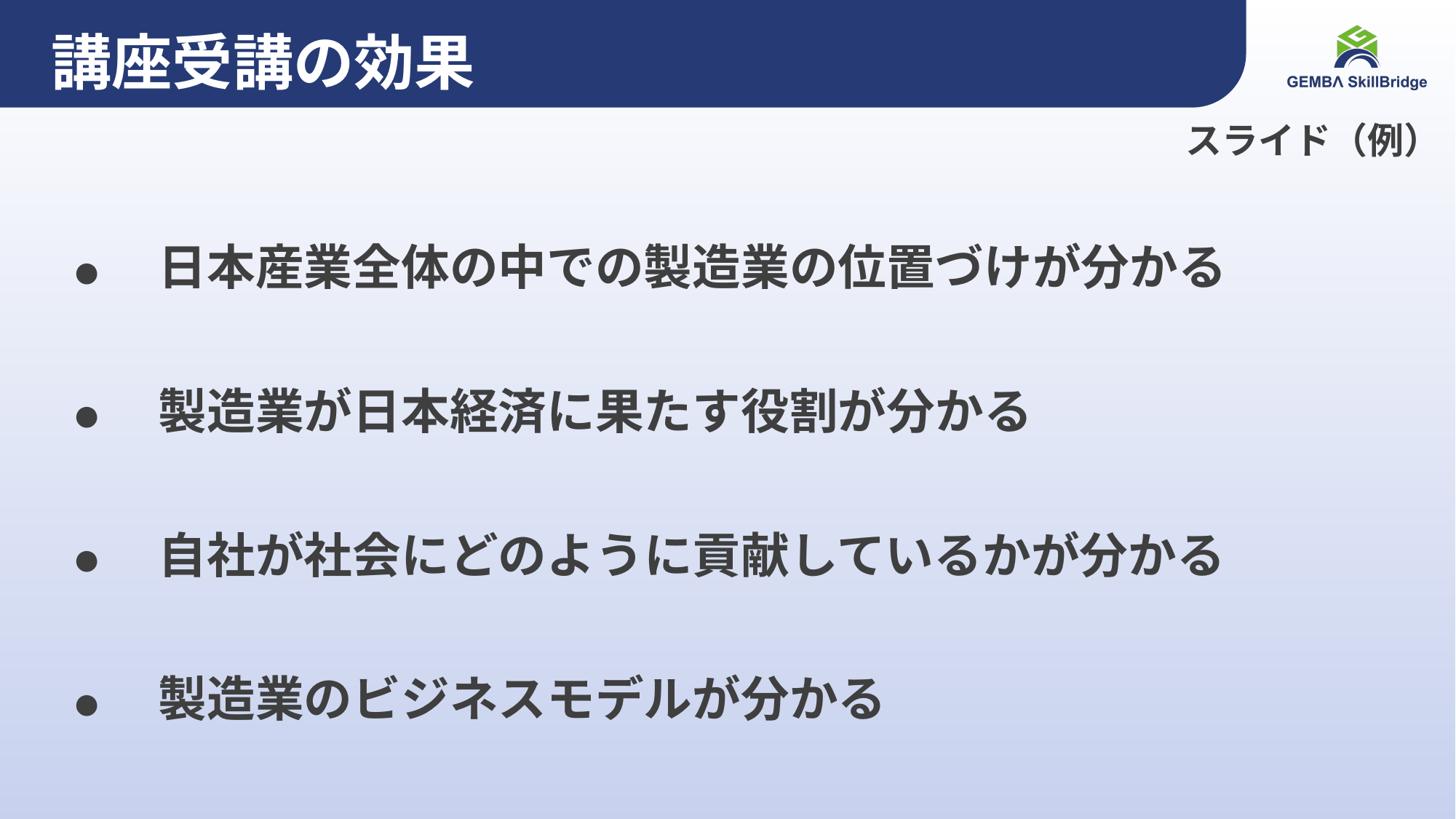

# 講座受講の効果
スライド（例）
日本産業全体の中での製造業の位置づけが分かる
製造業が日本経済に果たす役割が分かる
自社が社会にどのように貢献しているかが分かる
製造業のビジネスモデルが分かる